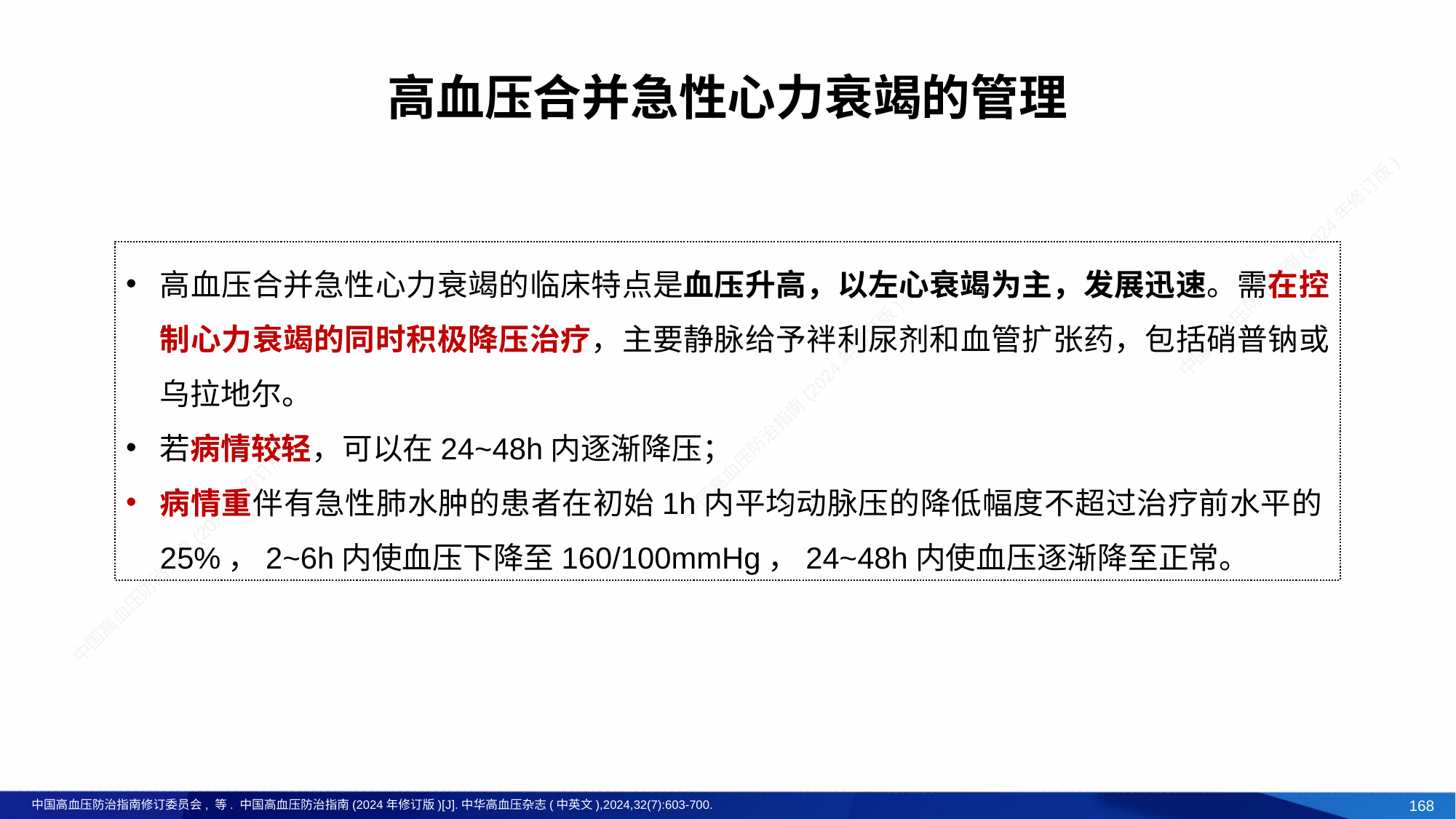

高血压合并急性心力衰竭的管理
高血压合并急性心力衰竭的临床特点是血压升高，以左心衰竭为主，发展迅速。需在控制心力衰竭的同时积极降压治疗，主要静脉给予袢利尿剂和血管扩张药，包括硝普钠或乌拉地尔。
若病情较轻，可以在24~48h内逐渐降压；
病情重伴有急性肺水肿的患者在初始1h内平均动脉压的降低幅度不超过治疗前水平的25%，2~6h内使血压下降至160/100mmHg，24~48h内使血压逐渐降至正常。